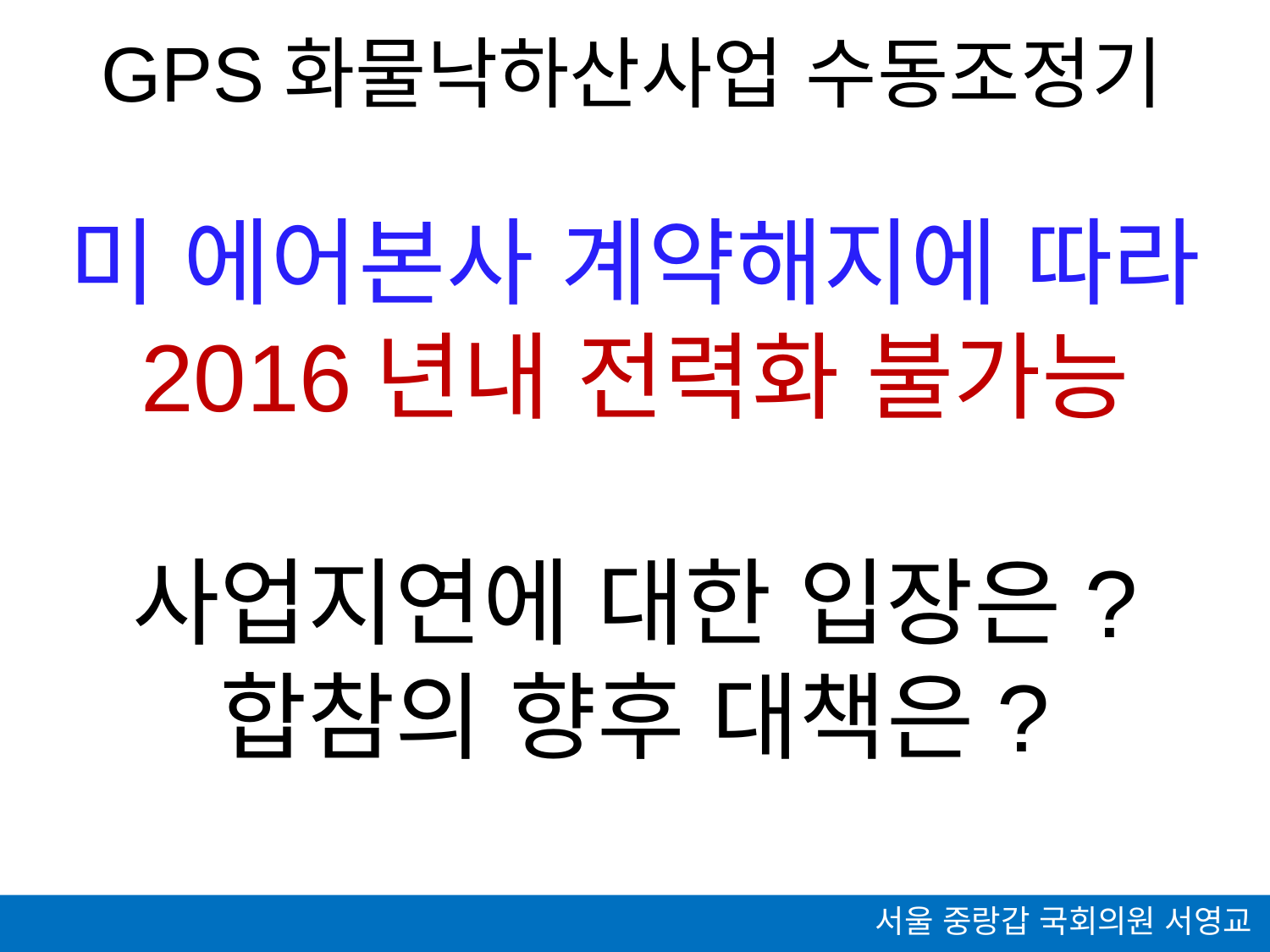

GPS화물낙하산사업 수동조정기
미 에어본사 계약해지에 따라 2016년내 전력화 불가능
사업지연에 대한 입장은?
합참의 향후 대책은?

서울 중랑갑 국회의원 서영교